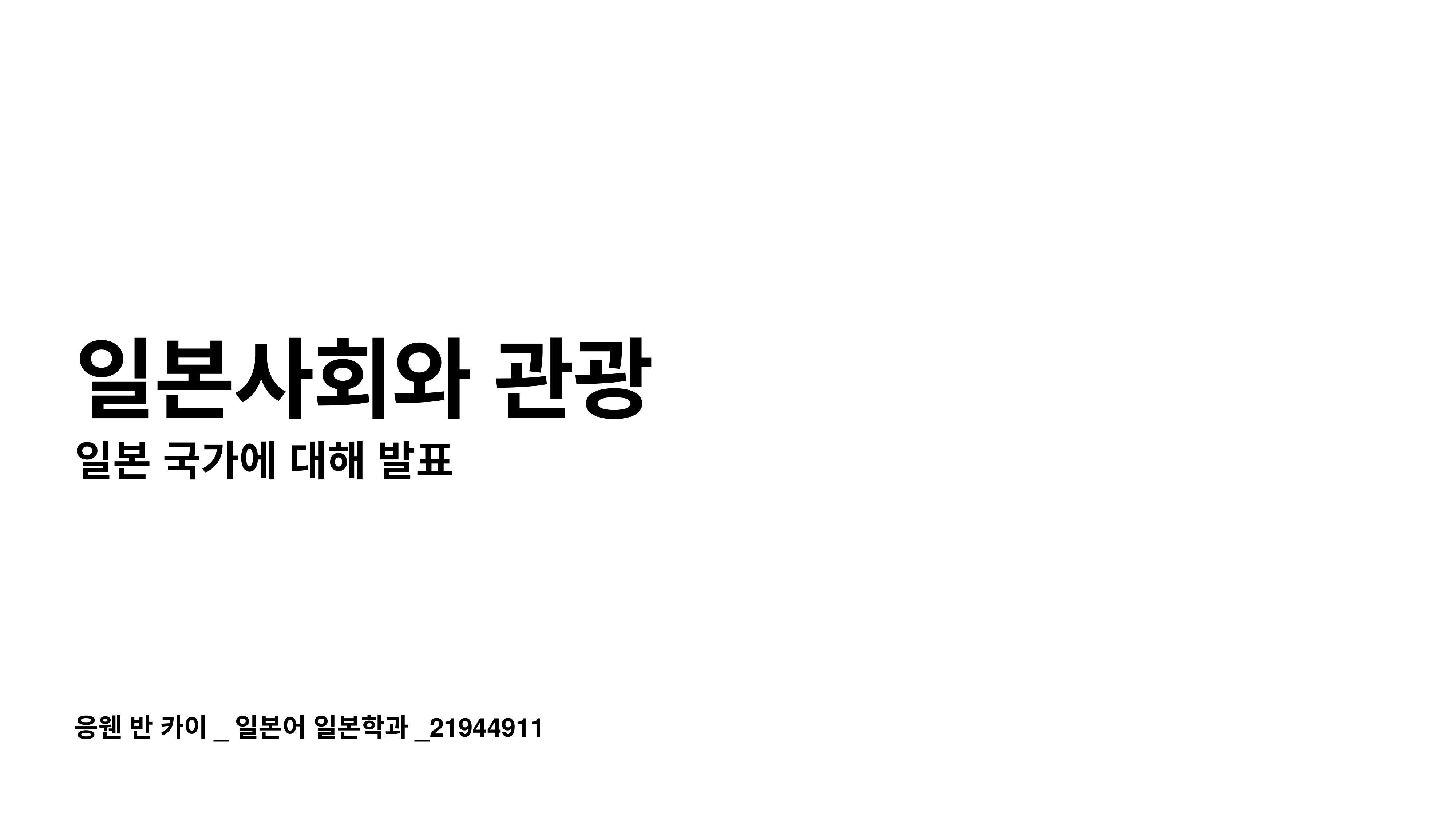

# 일본사회와 관광
일본 국가에 대해 발표
응웬 반 카이_일본어 일본학과_21944911